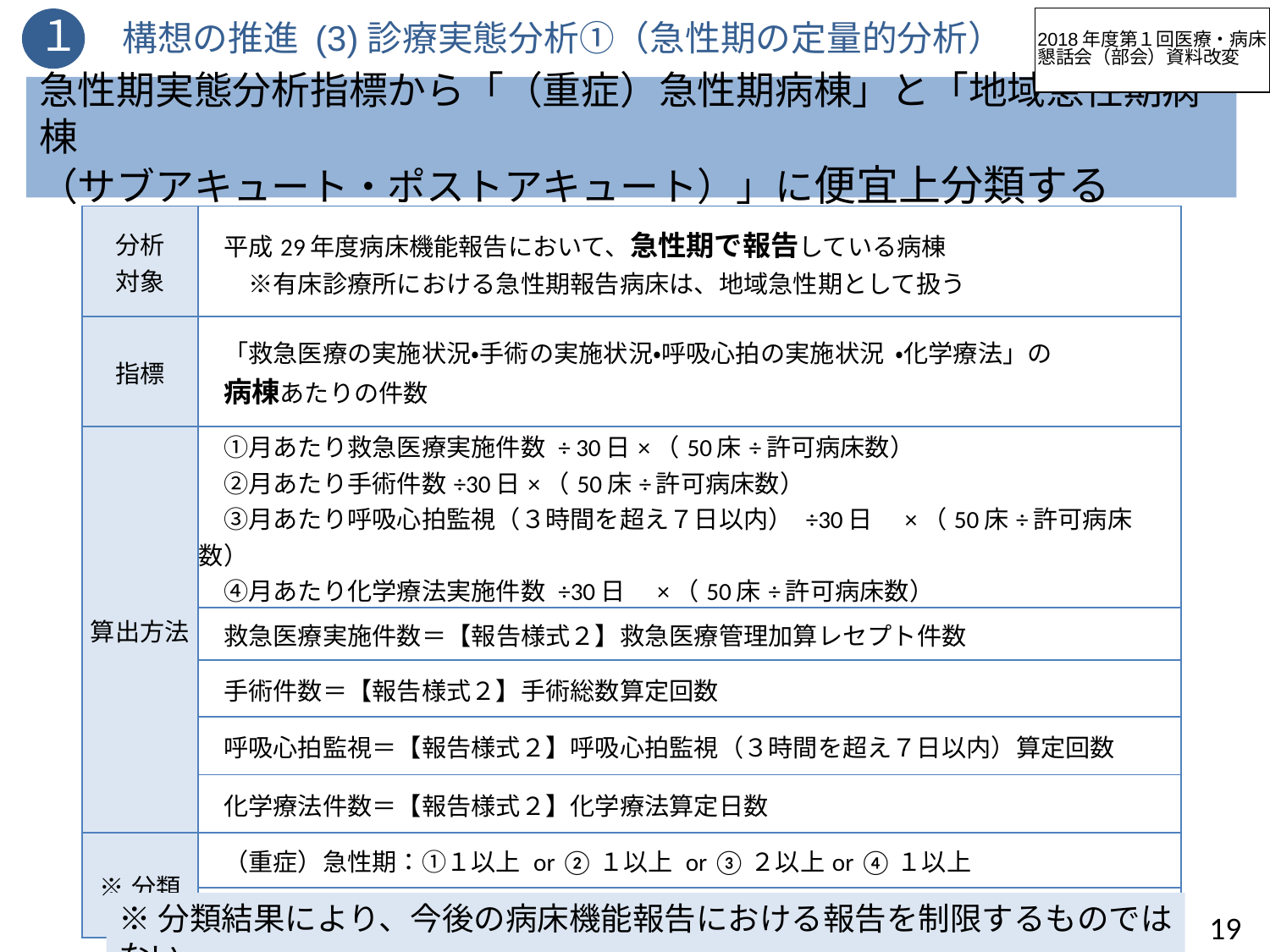

１　構想の推進 (3)診療実態分析①（急性期の定量的分析）

2018年度第１回医療・病床懇話会（部会）資料改変

急性期実態分析指標から「（重症）急性期病棟」と「地域急性期病棟
（サブアキュート・ポストアキュート）」に便宜上分類する
| 分析 対象 | 平成29年度病床機能報告において、急性期で報告している病棟 　　※有床診療所における急性期報告病床は、地域急性期として扱う |
| --- | --- |
| 指標 | 「救急医療の実施状況・手術の実施状況・呼吸心拍の実施状況 ・化学療法」の 　病棟あたりの件数 |
| 算出方法 | ①月あたり救急医療実施件数 ÷ 30日×（50床÷許可病床数） 　②月あたり手術件数÷30日×（50床÷許可病床数）　 　③月あたり呼吸心拍監視（３時間を超え７日以内） ÷30日　×（50床÷許可病床数） 　④月あたり化学療法実施件数 ÷30日　×（50床÷許可病床数） |
|  | 救急医療実施件数＝【報告様式２】救急医療管理加算レセプト件数 |
|  | 手術件数＝【報告様式２】手術総数算定回数 |
|  | 呼吸心拍監視＝【報告様式２】呼吸心拍監視（３時間を超え７日以内）算定回数 |
|  | 化学療法件数＝【報告様式２】化学療法算定日数 |
| ※分類 | （重症）急性期：①１以上 or ②１以上 or ③２以上or ④１以上 |
|  | 地域急性期：その他 |
※分類結果により、今後の病床機能報告における報告を制限するものではない。
19